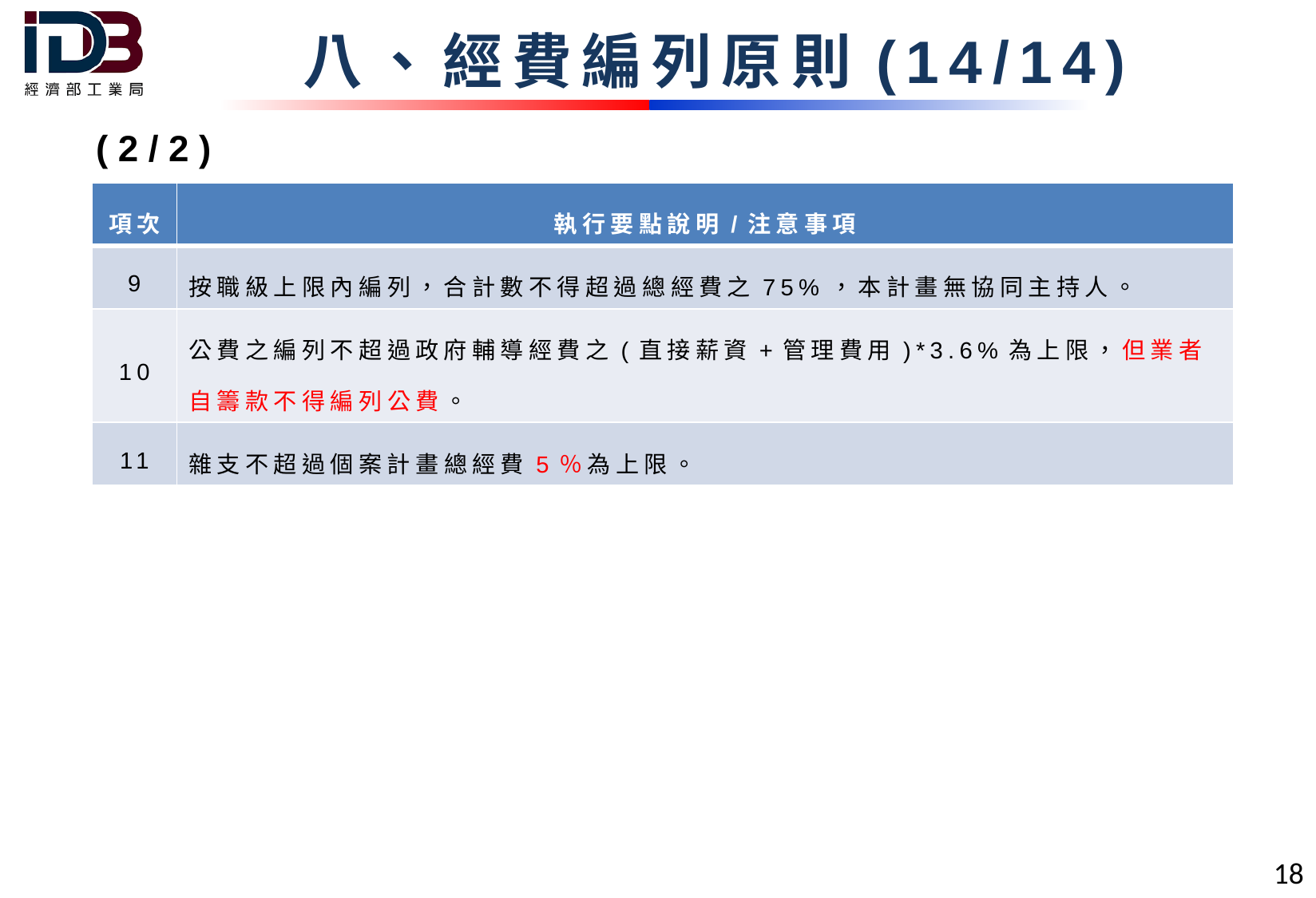

八、經費編列原則(14/14)
(2/2)
| 項次 | 執行要點說明/注意事項 |
| --- | --- |
| 9 | 按職級上限內編列，合計數不得超過總經費之75%，本計畫無協同主持人。 |
| 10 | 公費之編列不超過政府輔導經費之(直接薪資+管理費用)\*3.6%為上限，但業者自籌款不得編列公費。 |
| 11 | 雜支不超過個案計畫總經費5％為上限。 |